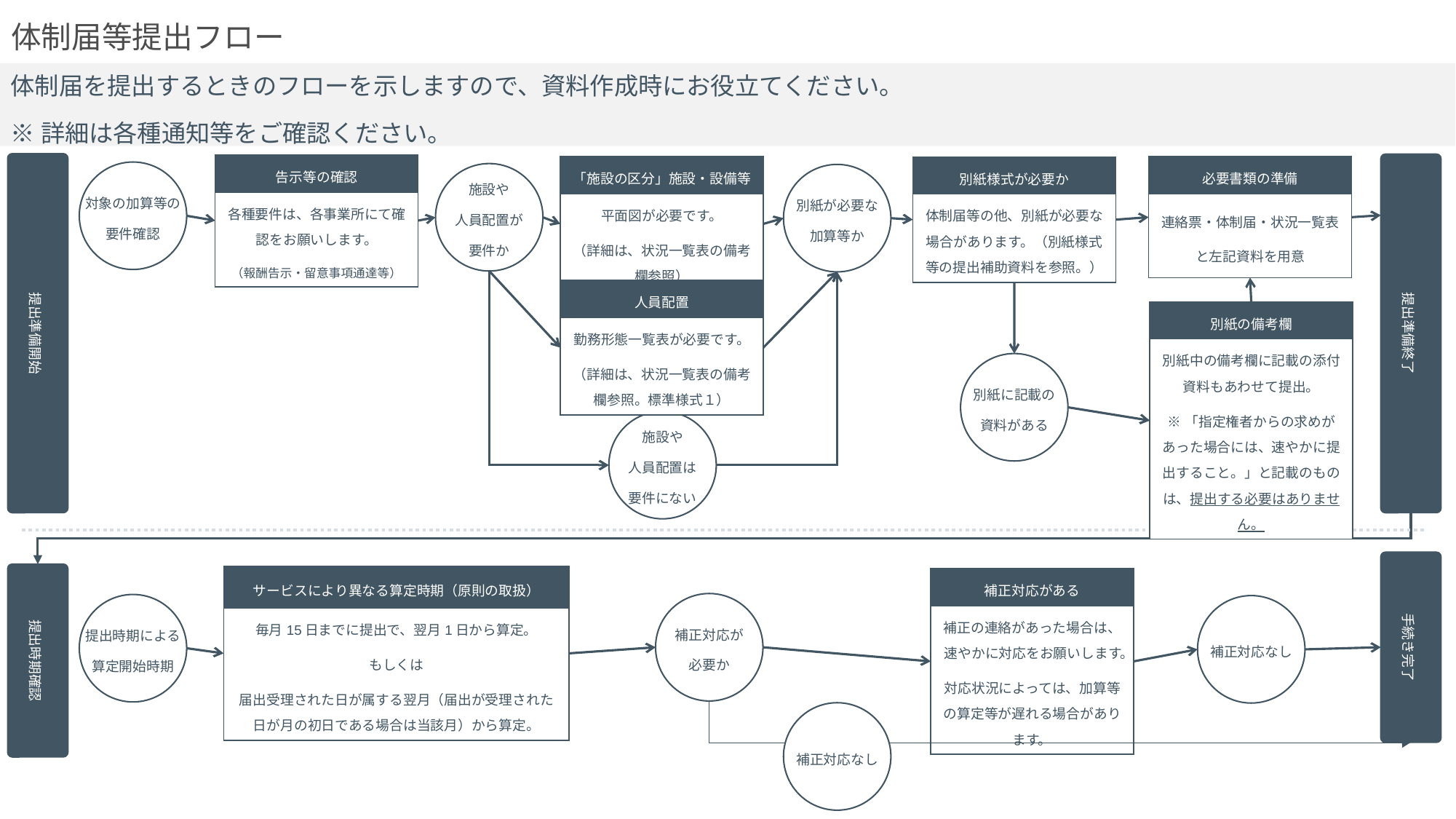

# 体制届等提出フロー
体制届を提出するときのフローを示しますので、資料作成時にお役立てください。
※詳細は各種通知等をご確認ください。
提出準備開始
提出準備終了
| 告示等の確認 |
| --- |
| 各種要件は、各事業所にて確認をお願いします。 （報酬告示・留意事項通達等） |
| 「施設の区分」施設・設備等 |
| --- |
| 平面図が必要です。 （詳細は、状況一覧表の備考欄参照） |
| 必要書類の準備 |
| --- |
| 連絡票・体制届・状況一覧表 と左記資料を用意 |
| 別紙様式が必要か |
| --- |
| 体制届等の他、別紙が必要な場合があります。（別紙様式等の提出補助資料を参照。） |
対象の加算等の
要件確認
施設や
人員配置が
要件か
別紙が必要な
加算等か
| 人員配置 |
| --- |
| 勤務形態一覧表が必要です。 （詳細は、状況一覧表の備考欄参照。標準様式１） |
| 別紙の備考欄 |
| --- |
| 別紙中の備考欄に記載の添付資料もあわせて提出。 ※「指定権者からの求めがあった場合には、速やかに提出すること。」と記載のものは、提出する必要はありません。 |
別紙に記載の
資料がある
施設や
人員配置は
要件にない
手続き完了
提出時期確認
| サービスにより異なる算定時期（原則の取扱） |
| --- |
| 毎月15日までに提出で、翌月1日から算定。 もしくは 届出受理された日が属する翌月（届出が受理された日が月の初日である場合は当該月）から算定。 |
| 補正対応がある |
| --- |
| 補正の連絡があった場合は、速やかに対応をお願いします。 対応状況によっては、加算等の算定等が遅れる場合があります。 |
補正対応が
必要か
提出時期による
算定開始時期
補正対応なし
補正対応なし